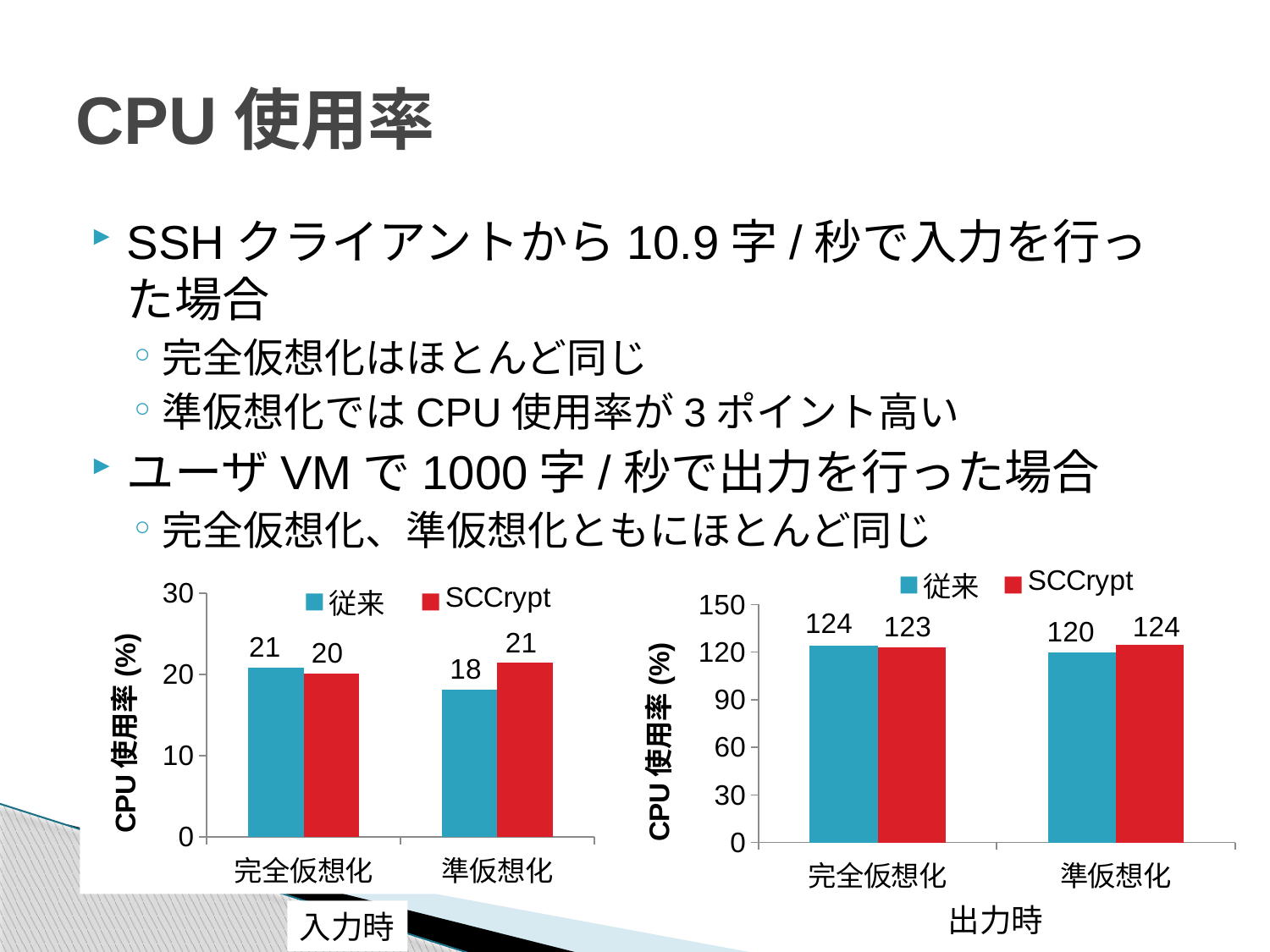

# CPU使用率
SSHクライアントから10.9字/秒で入力を行った場合
完全仮想化はほとんど同じ
準仮想化ではCPU使用率が3ポイント高い
ユーザVMで1000字/秒で出力を行った場合
完全仮想化、準仮想化ともにほとんど同じ

### Chart

| Category | 従来 | SCCrypt |
|---|---|---|
| 完全仮想化 | 124.15833333333335 | 123.06499999999996 |
| 準仮想化 | 119.89000000000003 | 124.37500000000001 |

### Chart

| Category | 従来 | SCCrypt |
|---|---|---|
| 完全仮想化 | 20.869999999999997 | 20.10166666666667 |
| 準仮想化 | 18.154999999999994 | 21.426666666666666 |
出力時
入力時